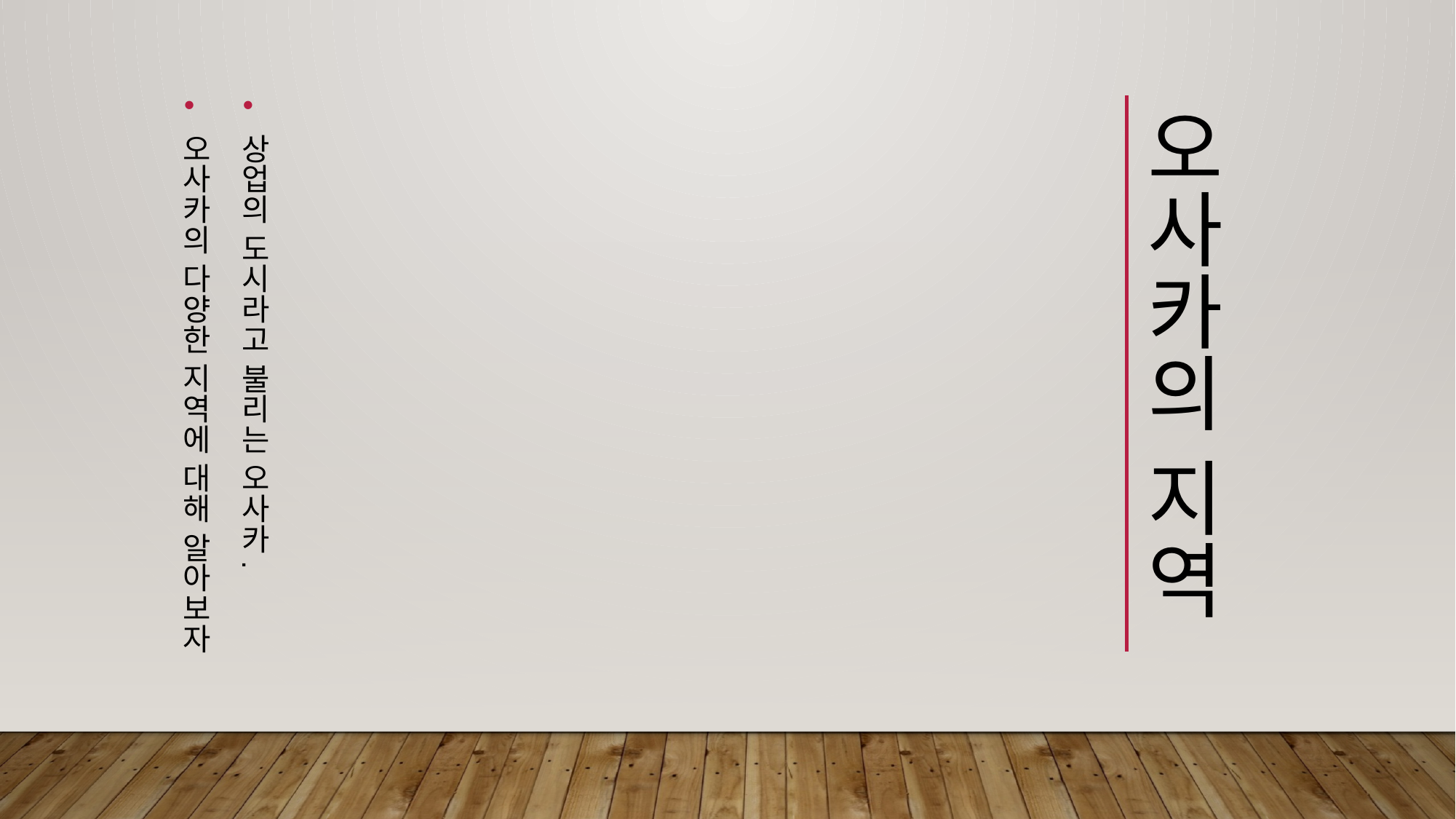

상업의 도시라고 불리는 오사카.
오사카의 다양한 지역에 대해 알아보자
# 오사카의 지역